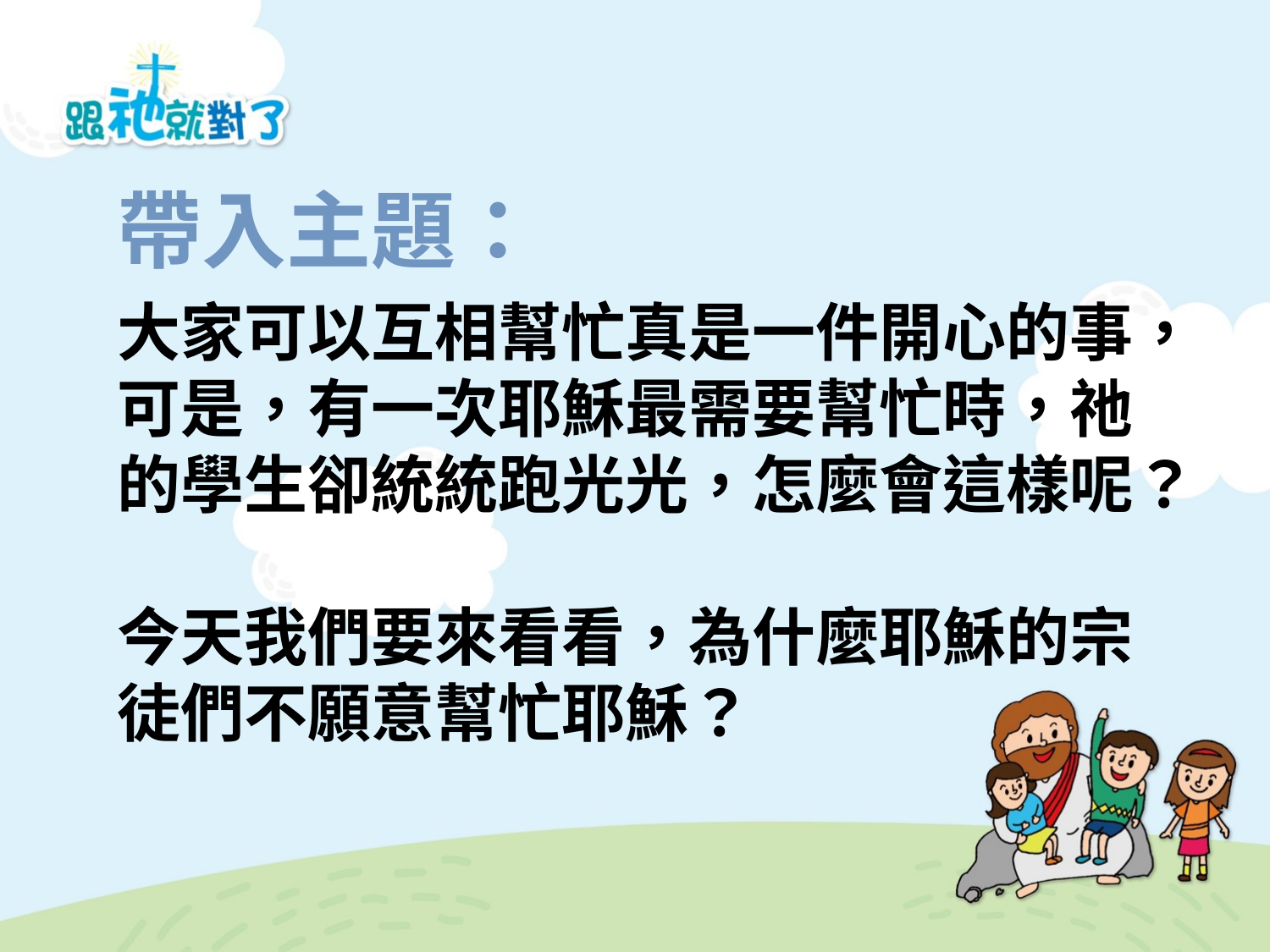

帶入主題：
大家可以互相幫忙真是一件開心的事，可是，有一次耶穌最需要幫忙時，祂的學生卻統統跑光光，怎麼會這樣呢？

今天我們要來看看，為什麼耶穌的宗徒們不願意幫忙耶穌？